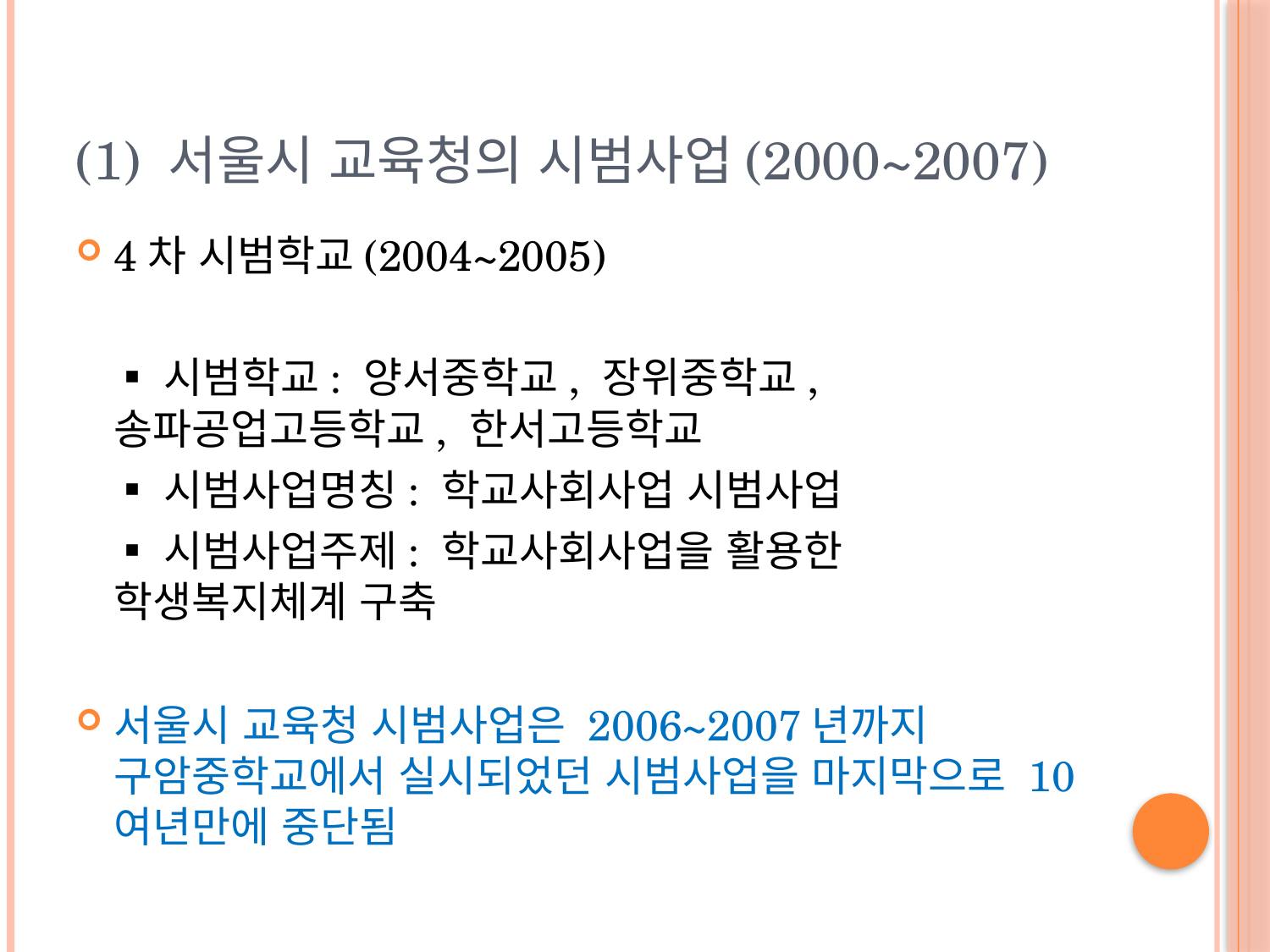

# (1) 서울시 교육청의 시범사업(2000~2007)
4차 시범학교(2004~2005)

   ▪시범학교: 양서중학교, 장위중학교, 송파공업고등학교, 한서고등학교
   ▪시범사업명칭: 학교사회사업 시범사업
   ▪시범사업주제: 학교사회사업을 활용한 학생복지체계 구축

서울시 교육청 시범사업은 2006~2007년까지 구암중학교에서 실시되었던 시범사업을 마지막으로 10여년만에 중단됨